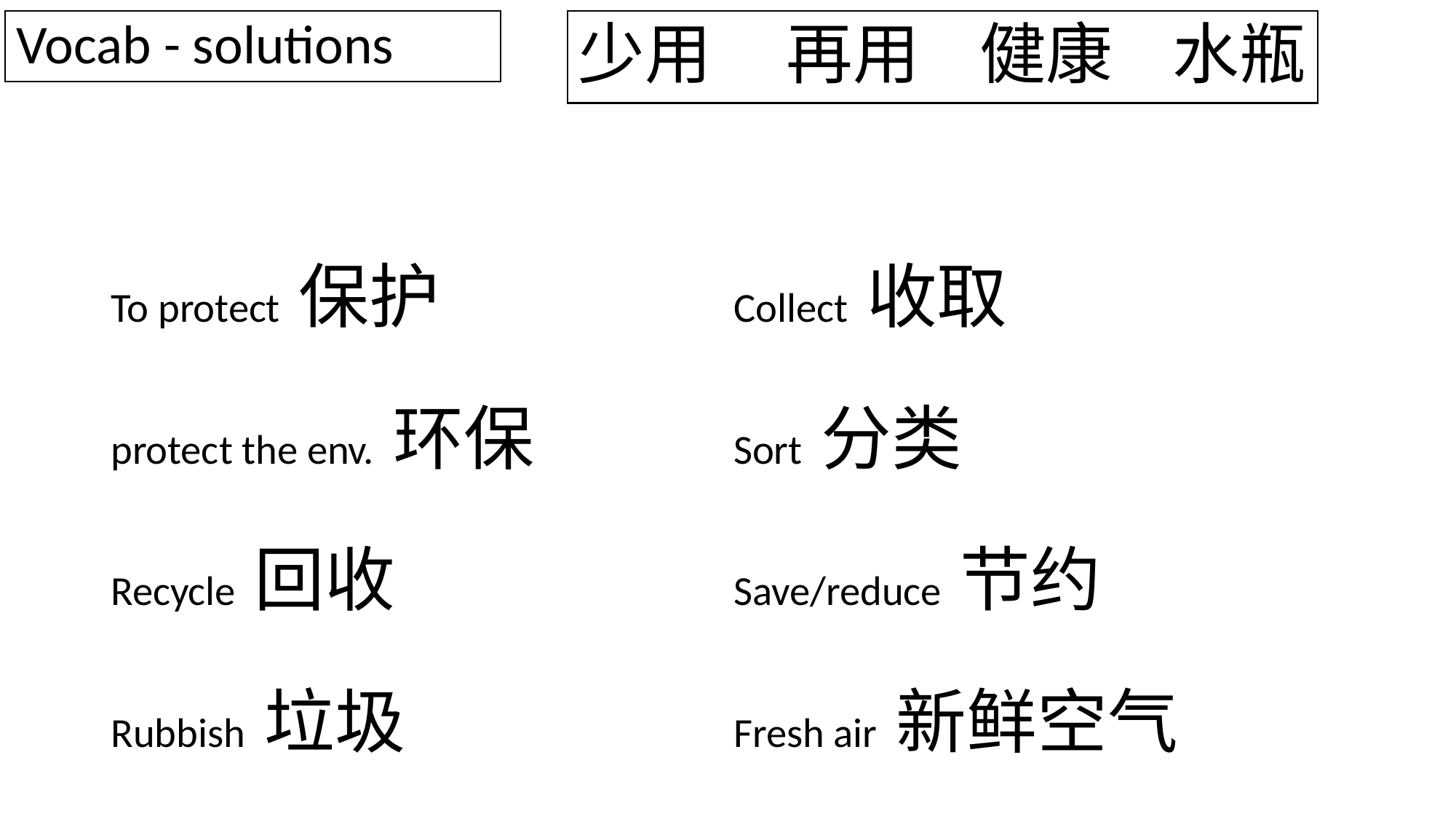

# Vocab - solutions
少用     再用    健康    水瓶
To protect 保护
protect the env. 环保
Recycle 回收
Rubbish 垃圾
Collect 收取
Sort 分类
Save/reduce 节约
Fresh air 新鲜空气